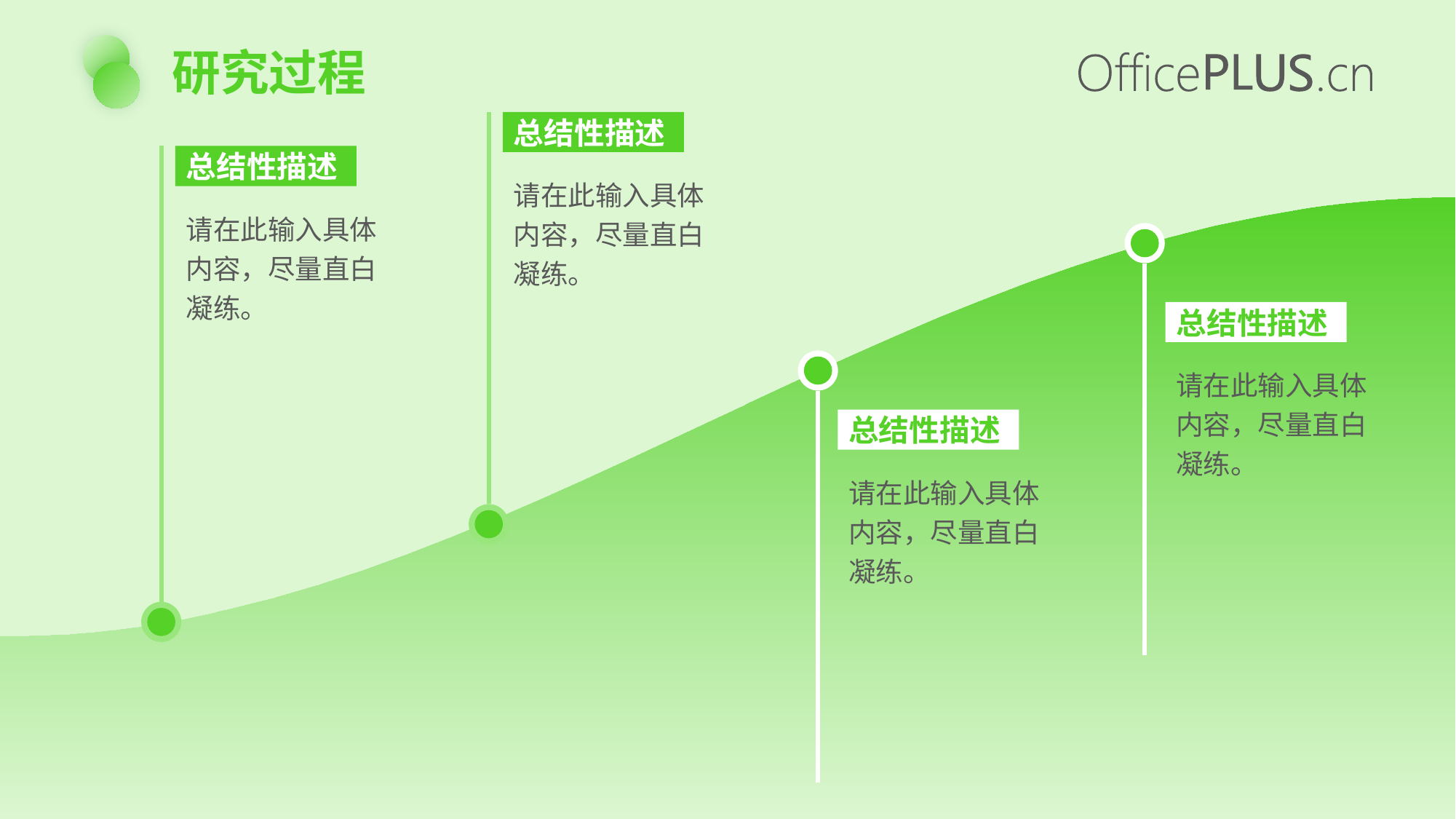

研究过程
总结性描述
请在此输入具体内容，尽量直白凝练。
总结性描述
请在此输入具体内容，尽量直白凝练。

总结性描述
请在此输入具体内容，尽量直白凝练。

总结性描述
请在此输入具体内容，尽量直白凝练。